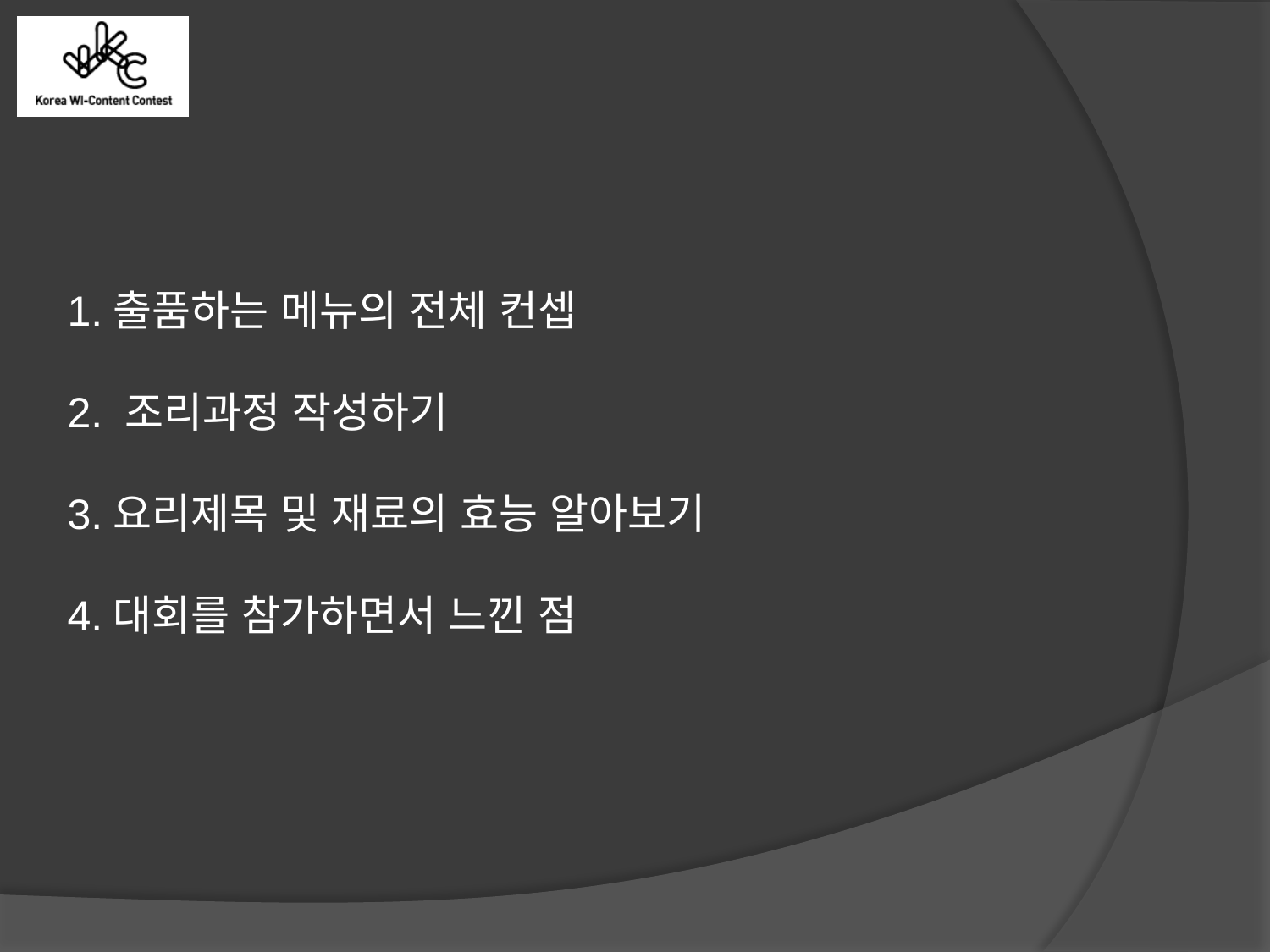

1.출품하는 메뉴의 전체 컨셉

2. 조리과정 작성하기

3.요리제목 및 재료의 효능 알아보기

4.대회를 참가하면서 느낀 점